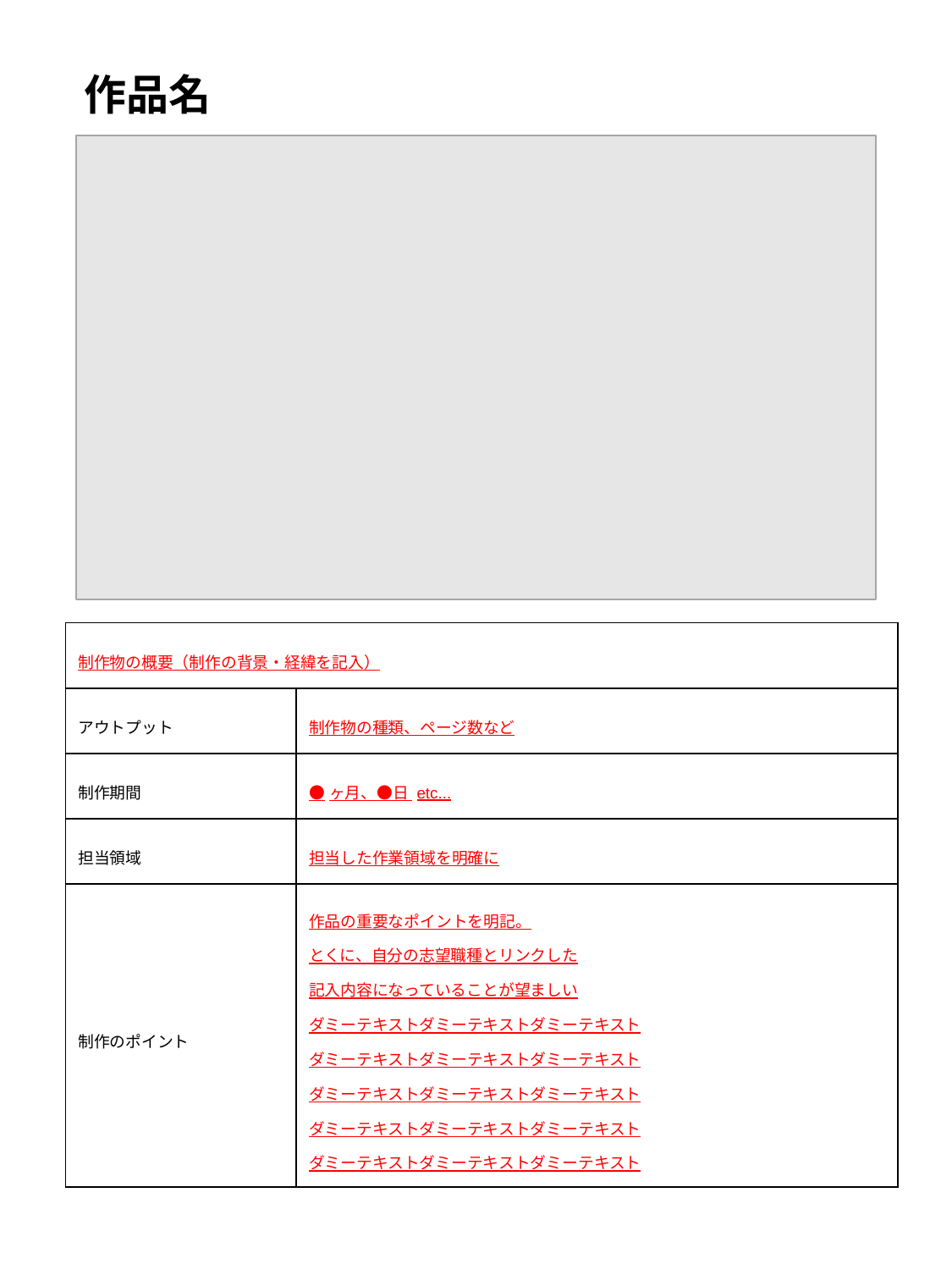

# 作品名

| 制作物の概要（制作の背景・経緯を記入） |  |
| --- | --- |
| アウトプット | 制作物の種類、ページ数など |
| 制作期間 | ●ヶ月、●日 etc... |
| 担当領域 | 担当した作業領域を明確に |
| 制作のポイント | 作品の重要なポイントを明記。 とくに、自分の志望職種とリンクした 記入内容になっていることが望ましい ダミーテキストダミーテキストダミーテキスト ダミーテキストダミーテキストダミーテキスト ダミーテキストダミーテキストダミーテキスト ダミーテキストダミーテキストダミーテキスト ダミーテキストダミーテキストダミーテキスト |